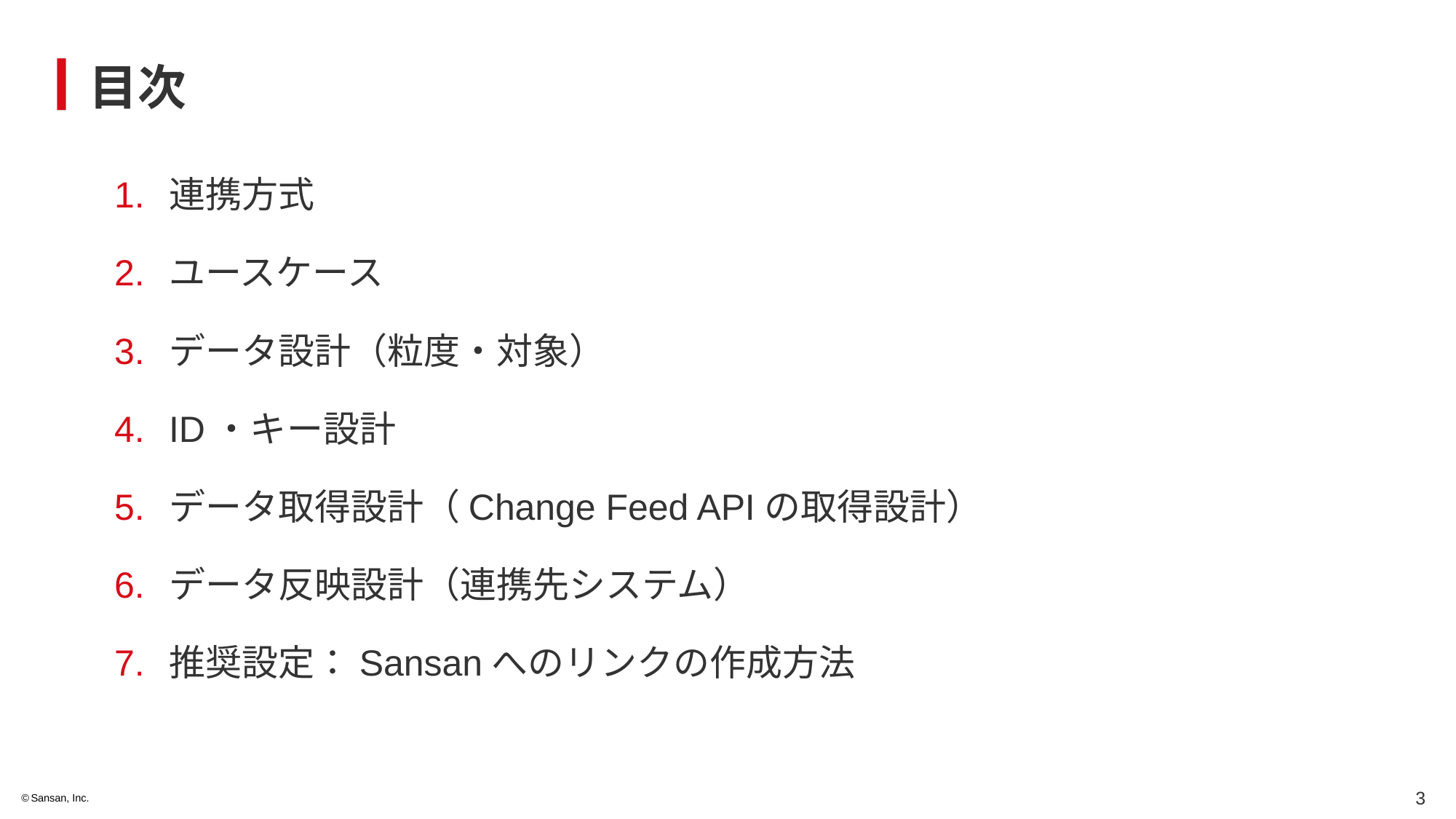

# 目次
連携方式
ユースケース
データ設計（粒度・対象）
ID・キー設計
データ取得設計（Change Feed APIの取得設計）
データ反映設計（連携先システム）
推奨設定：Sansanへのリンクの作成方法